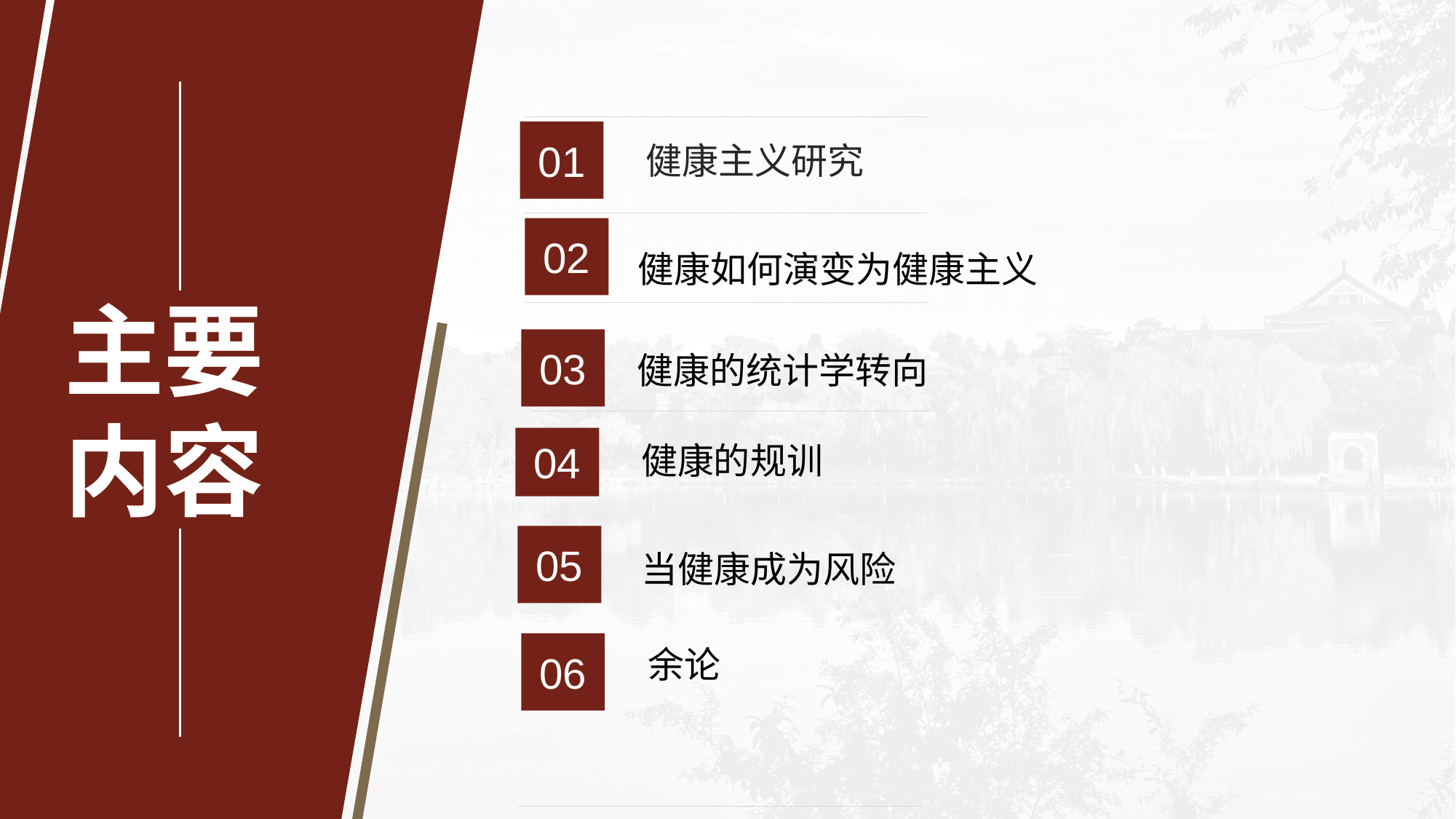

01
健康主义研究
02

健康如何演变为健康主义

03

健康的统计学转向
主要内容
04
健康的规训
05
当健康成为风险
06
余论